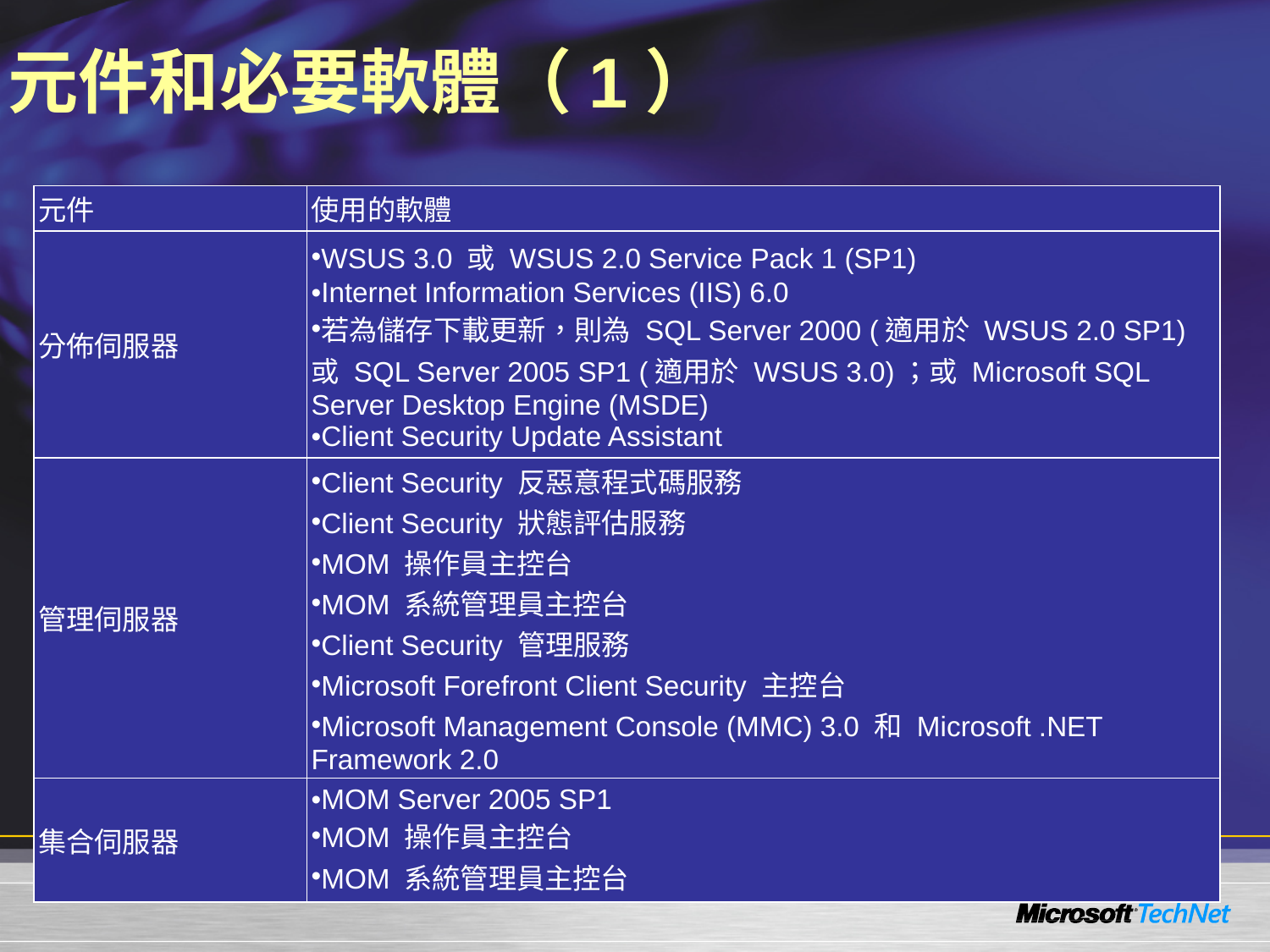

# 元件和必要軟體（1）
| 元件 | 使用的軟體 |
| --- | --- |
| 分佈伺服器 | WSUS 3.0 或 WSUS 2.0 Service Pack 1 (SP1) Internet Information Services (IIS) 6.0 若為儲存下載更新，則為 SQL Server 2000 (適用於 WSUS 2.0 SP1) 或 SQL Server 2005 SP1 (適用於 WSUS 3.0)；或 Microsoft SQL Server Desktop Engine (MSDE) Client Security Update Assistant |
| 管理伺服器 | Client Security 反惡意程式碼服務 Client Security 狀態評估服務 MOM 操作員主控台 MOM 系統管理員主控台 Client Security 管理服務 Microsoft Forefront Client Security 主控台 Microsoft Management Console (MMC) 3.0 和 Microsoft .NET Framework 2.0 |
| 集合伺服器 | MOM Server 2005 SP1 MOM 操作員主控台 MOM 系統管理員主控台 |